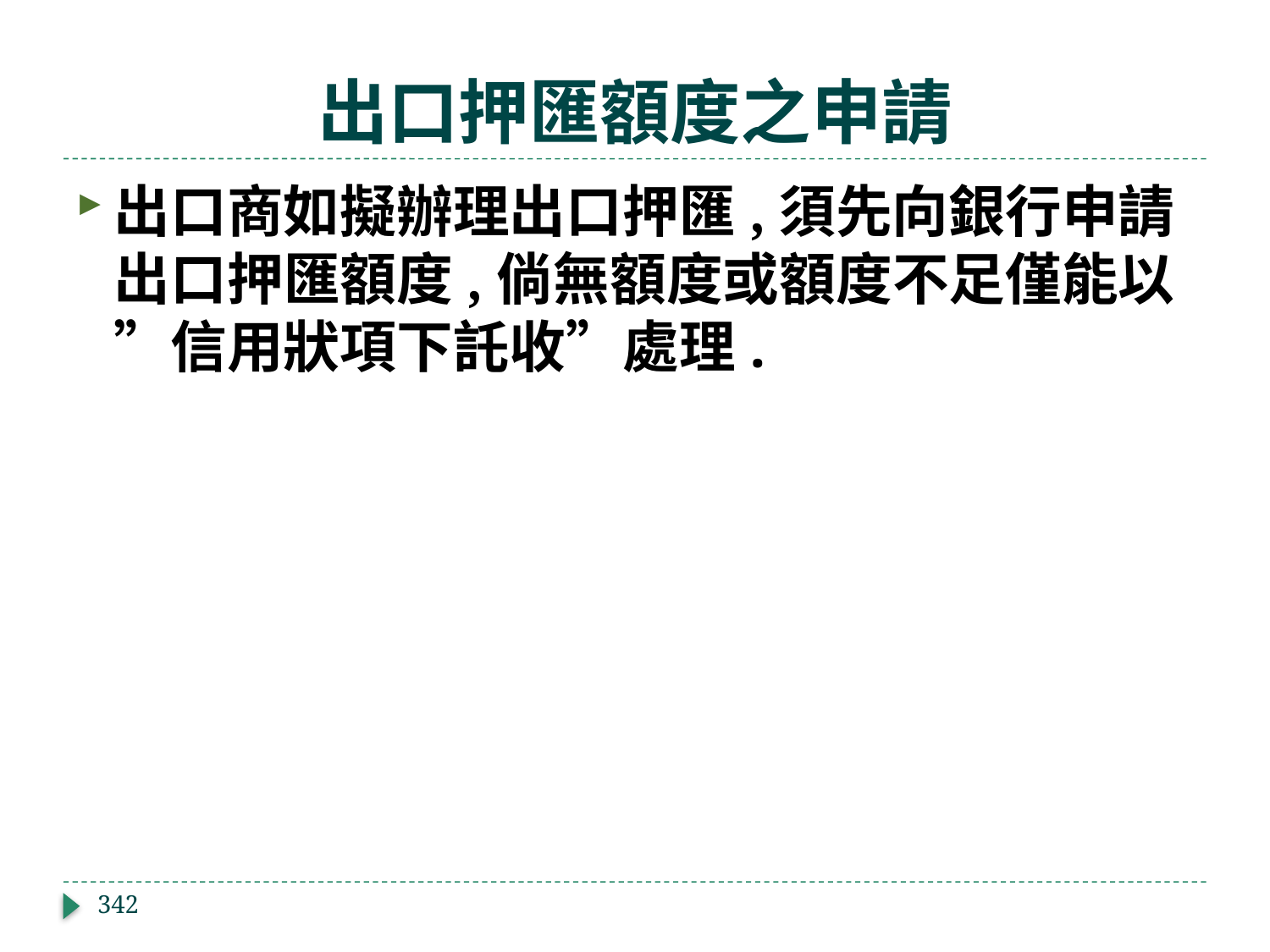

# 出口押匯額度之申請
出口商如擬辦理出口押匯,須先向銀行申請出口押匯額度,倘無額度或額度不足僅能以”信用狀項下託收”處理.
342